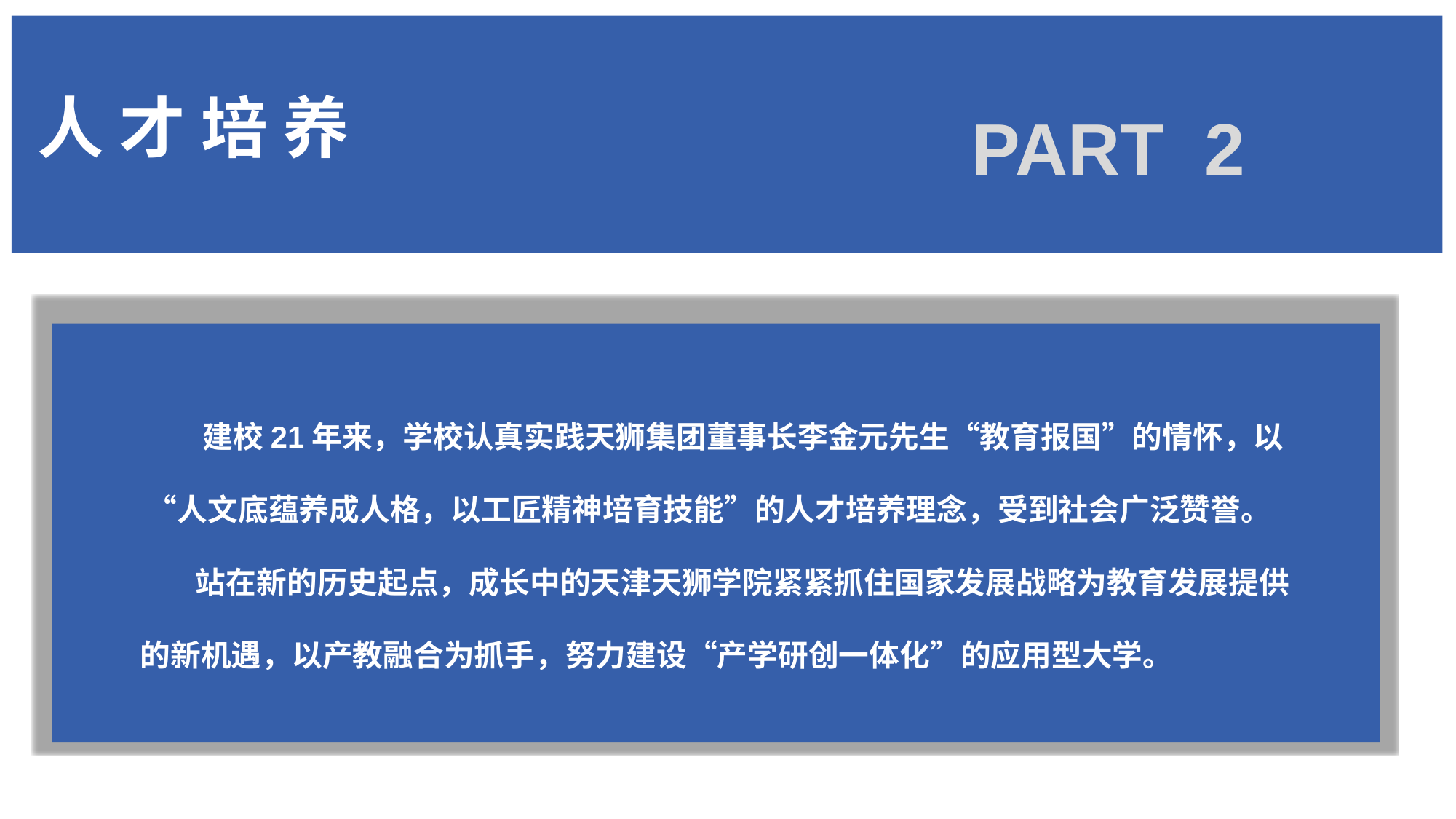

人 才 培 养
  PART  2

        建校21年来，学校认真实践天狮集团董事长李金元先生“教育报国”的情怀，以  “人文底蕴养成人格，以工匠精神培育技能”的人才培养理念，受到社会广泛赞誉。
       站在新的历史起点，成长中的天津天狮学院紧紧抓住国家发展战略为教育发展提供的新机遇，以产教融合为抓手，努力建设“产学研创一体化”的应用型大学。